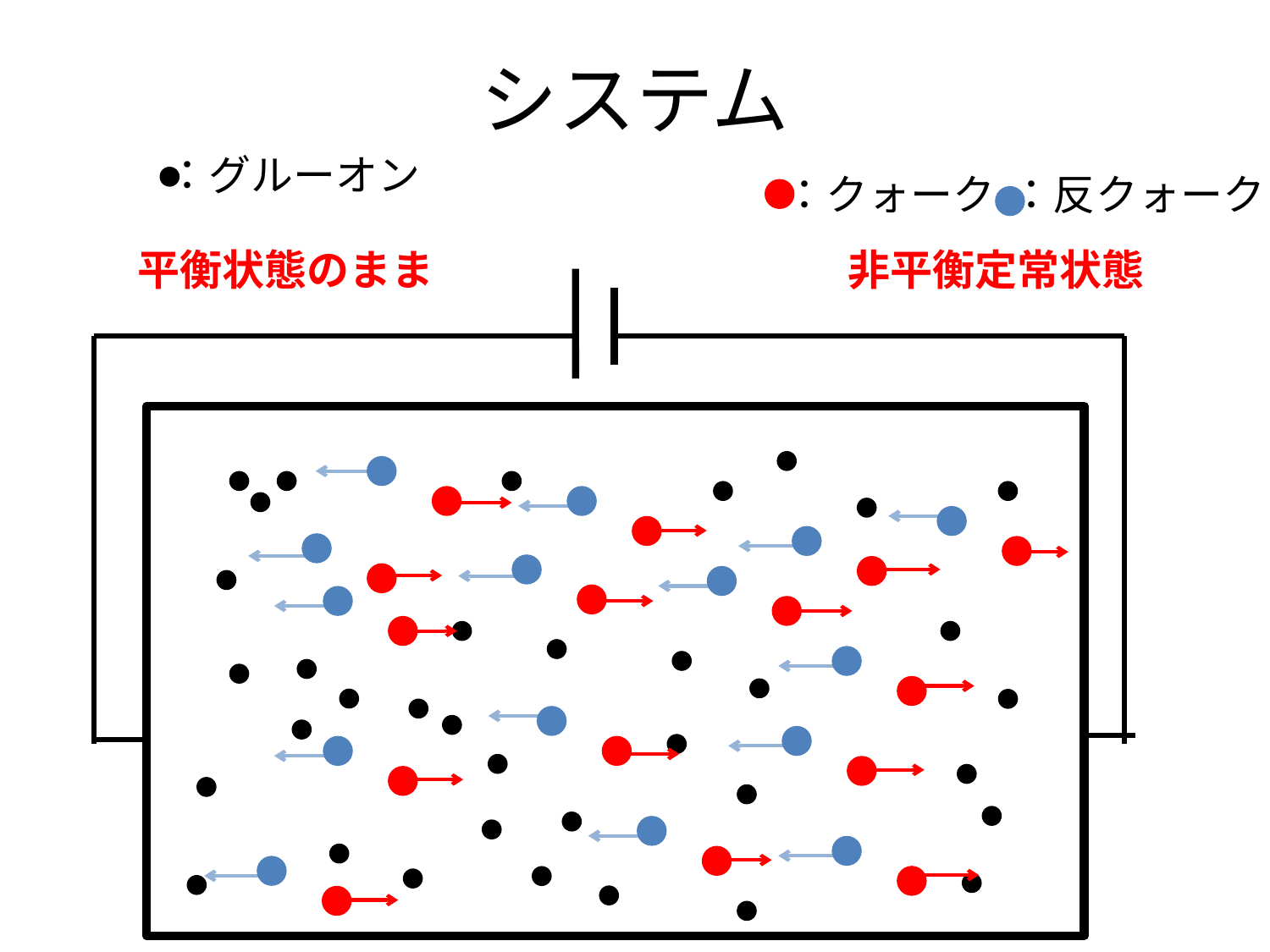

# システム
：グルーオン
：クォーク
：反クォーク

平衡状態のまま
非平衡定常状態